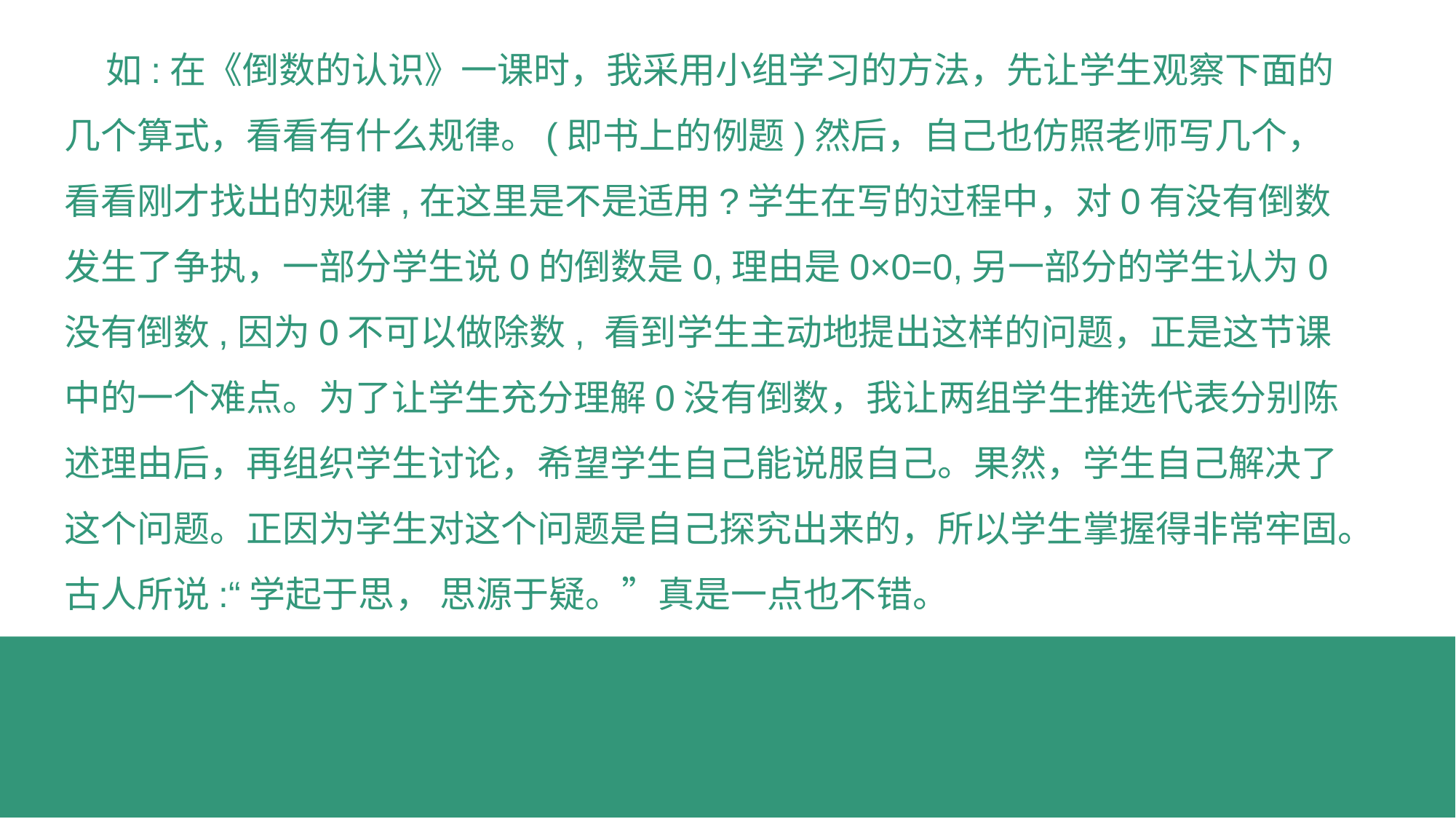

如:在《倒数的认识》一课时，我采用小组学习的方法，先让学生观察下面的几个算式，看看有什么规律。(即书上的例题)然后，自己也仿照老师写几个，看看刚才找出的规律,在这里是不是适用?学生在写的过程中，对0有没有倒数发生了争执，一部分学生说0的倒数是0,理由是0×0=0,另一部分的学生认为0没有倒数,因为0不可以做除数, 看到学生主动地提出这样的问题，正是这节课中的一个难点。为了让学生充分理解0没有倒数，我让两组学生推选代表分别陈述理由后，再组织学生讨论，希望学生自己能说服自己。果然，学生自己解决了这个问题。正因为学生对这个问题是自己探究出来的，所以学生掌握得非常牢固。古人所说:“学起于思， 思源于疑。”真是一点也不错。